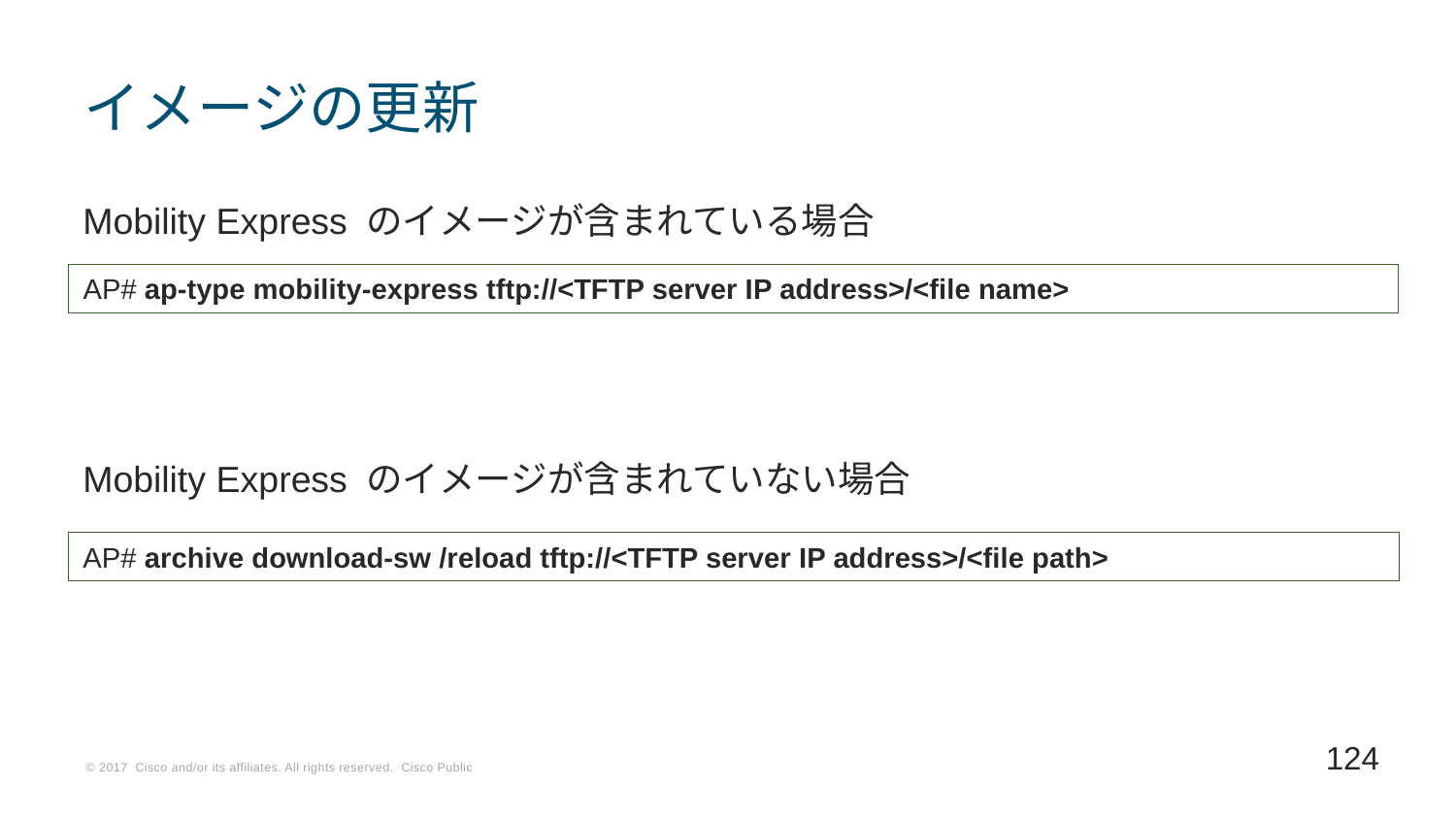

# イメージの更新
Mobility Express のイメージが含まれている場合
AP# ap-type mobility-express tftp://<TFTP server IP address>/<file name>
Mobility Express のイメージが含まれていない場合
AP# archive download-sw /reload tftp://<TFTP server IP address>/<file path>